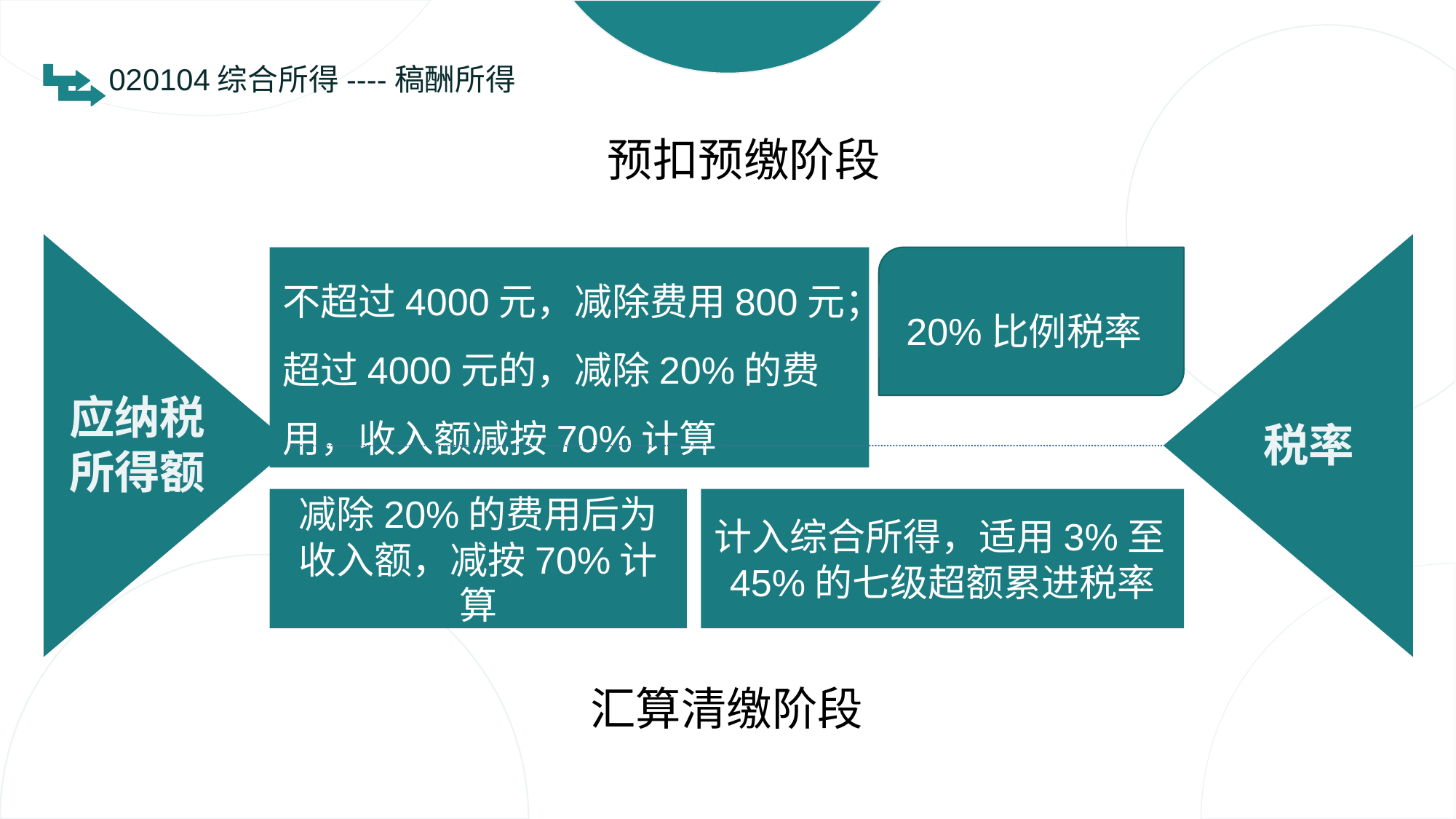

020104综合所得----稿酬所得

预扣预缴阶段

不超过4000元，减除费用800元；
超过4000元的，减除20%的费用，收入额减按70%计算

20%比例税率
应纳税所得额
税率

减除20%的费用后为收入额，减按70%计算
计入综合所得，适用3%至45%的七级超额累进税率
汇算清缴阶段